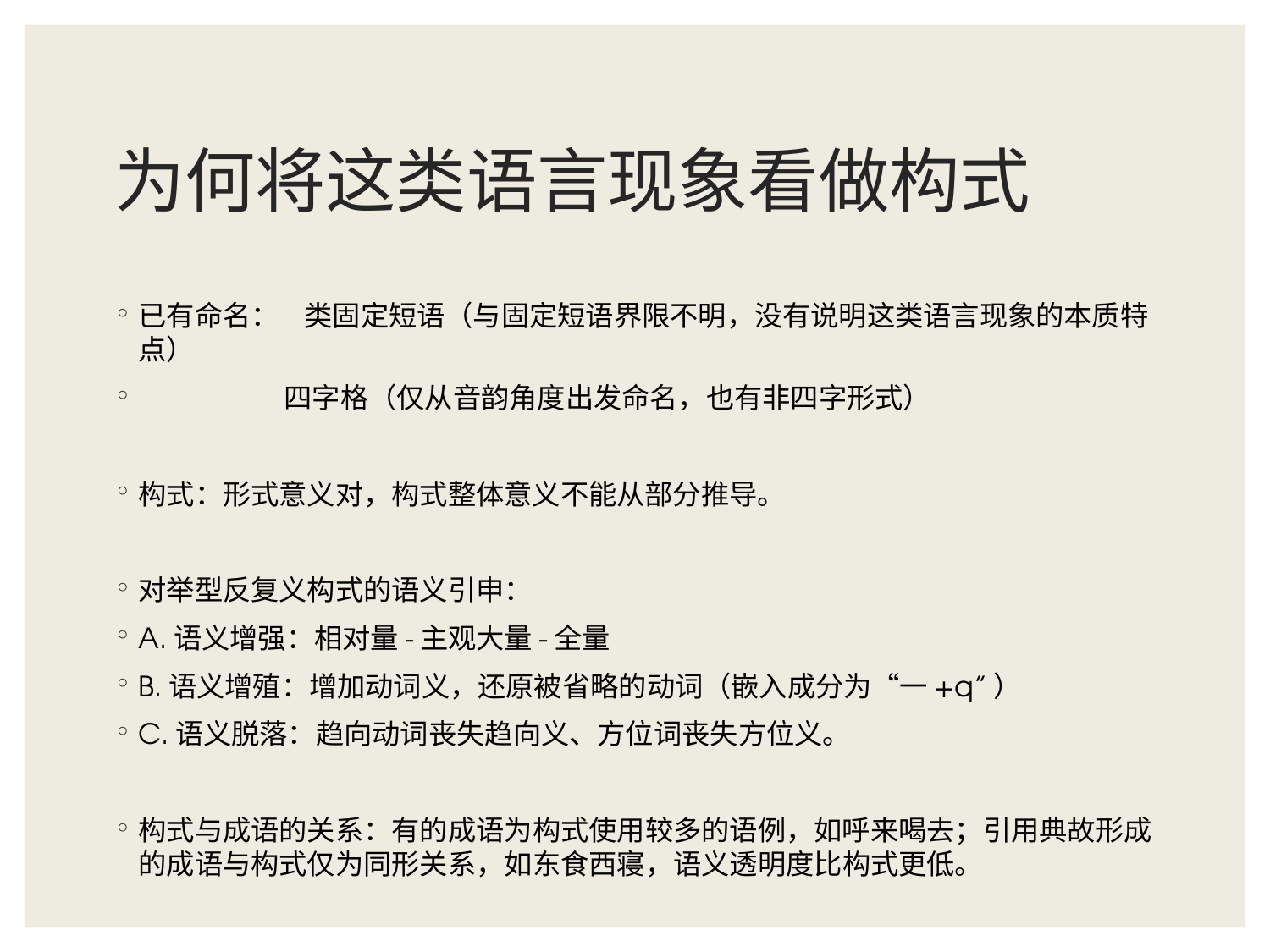

# 为何将这类语言现象看做构式
已有命名：    类固定短语（与固定短语界限不明，没有说明这类语言现象的本质特点）
                      四字格（仅从音韵角度出发命名，也有非四字形式）

构式：形式意义对，构式整体意义不能从部分推导。

对举型反复义构式的语义引申：
A.语义增强：相对量-主观大量-全量
B.语义增殖：增加动词义，还原被省略的动词（嵌入成分为“一+q”）
C.语义脱落：趋向动词丧失趋向义、方位词丧失方位义。

构式与成语的关系：有的成语为构式使用较多的语例，如呼来喝去；引用典故形成的成语与构式仅为同形关系，如东食西寝，语义透明度比构式更低。